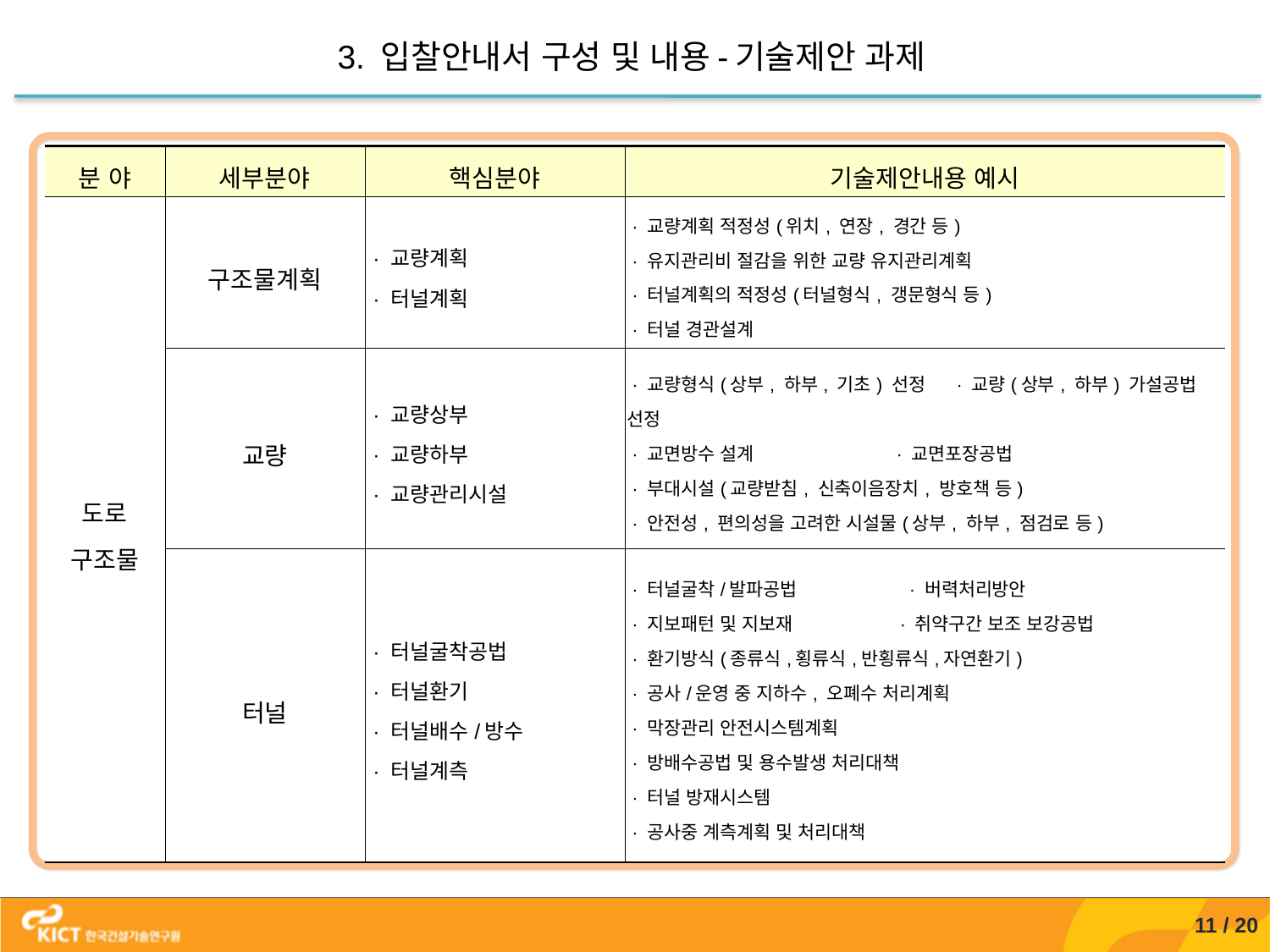

3. 입찰안내서 구성 및 내용-기술제안 과제

| 분 야 | 세부분야 | 핵심분야 | 기술제안내용 예시 |
| --- | --- | --- | --- |
| 도로 구조물 | 구조물계획 | · 교량계획 · 터널계획 | · 교량계획 적정성(위치, 연장, 경간 등) · 유지관리비 절감을 위한 교량 유지관리계획 · 터널계획의 적정성(터널형식, 갱문형식 등) · 터널 경관설계 |
|  | 교량 | · 교량상부 · 교량하부 · 교량관리시설 | · 교량형식(상부, 하부, 기초) 선정 · 교량(상부, 하부) 가설공법 선정 · 교면방수 설계 · 교면포장공법 · 부대시설(교량받침, 신축이음장치, 방호책 등) · 안전성, 편의성을 고려한 시설물(상부, 하부, 점검로 등) |
|  | 터널 | · 터널굴착공법 · 터널환기 · 터널배수/방수 · 터널계측 | · 터널굴착/발파공법 · 버력처리방안 · 지보패턴 및 지보재 · 취약구간 보조 보강공법 · 환기방식(종류식,횡류식,반횡류식,자연환기) · 공사/운영 중 지하수, 오폐수 처리계획 · 막장관리 안전시스템계획 · 방배수공법 및 용수발생 처리대책 · 터널 방재시스템 · 공사중 계측계획 및 처리대책 |
11 / 20